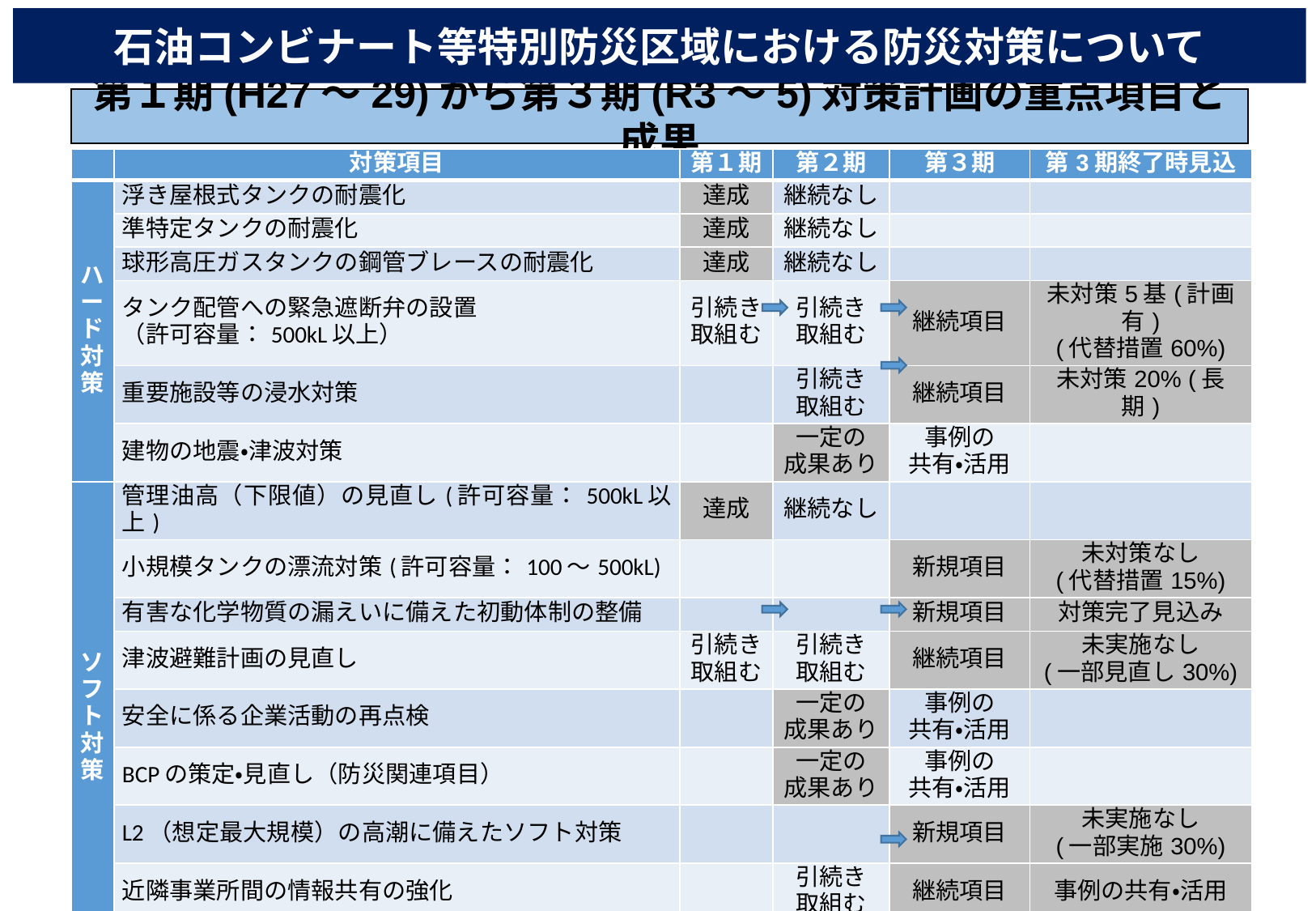

石油コンビナート等特別防災区域における防災対策について
第１期(H27～29)から第３期(R3～5)対策計画の重点項目と成果
|  | 対策項目 | 第１期 | 第２期 | 第３期 | 第3期終了時見込 |
| --- | --- | --- | --- | --- | --- |
| ハード対策 | 浮き屋根式タンクの耐震化 | 達成 | 継続なし |  |  |
|  | 準特定タンクの耐震化 | 達成 | 継続なし |  |  |
|  | 球形高圧ガスタンクの鋼管ブレースの耐震化 | 達成 | 継続なし |  |  |
|  | タンク配管への緊急遮断弁の設置 （許可容量：500kL以上） | 引続き 取組む | 引続き 取組む | 継続項目 | 未対策5基(計画有) (代替措置60%) |
|  | 重要施設等の浸水対策 |  | 引続き 取組む | 継続項目 | 未対策20% (長期) |
|  | 建物の地震・津波対策 |  | 一定の 成果あり | 事例の 共有・活用 |  |
| ソフト対策 | 管理油高（下限値）の見直し(許可容量：500kL以上) | 達成 | 継続なし |  |  |
|  | 小規模タンクの漂流対策(許可容量：100～500kL) |  |  | 新規項目 | 未対策なし (代替措置15%) |
|  | 有害な化学物質の漏えいに備えた初動体制の整備 |  |  | 新規項目 | 対策完了見込み |
|  | 津波避難計画の見直し | 引続き 取組む | 引続き 取組む | 継続項目 | 未実施なし (一部見直し30%) |
|  | 安全に係る企業活動の再点検 |  | 一定の 成果あり | 事例の 共有・活用 |  |
|  | BCPの策定・見直し（防災関連項目） |  | 一定の 成果あり | 事例の 共有・活用 |  |
|  | L2（想定最大規模）の高潮に備えたソフト対策 |  |  | 新規項目 | 未実施なし (一部実施30%) |
|  | 近隣事業所間の情報共有の強化 |  | 引続き 取組む | 継続項目 | 事例の共有・活用 |
|  | プラント保安におけるIoT・AIの利活用 |  |  | 新規項目 | 事例の共有・活用 |